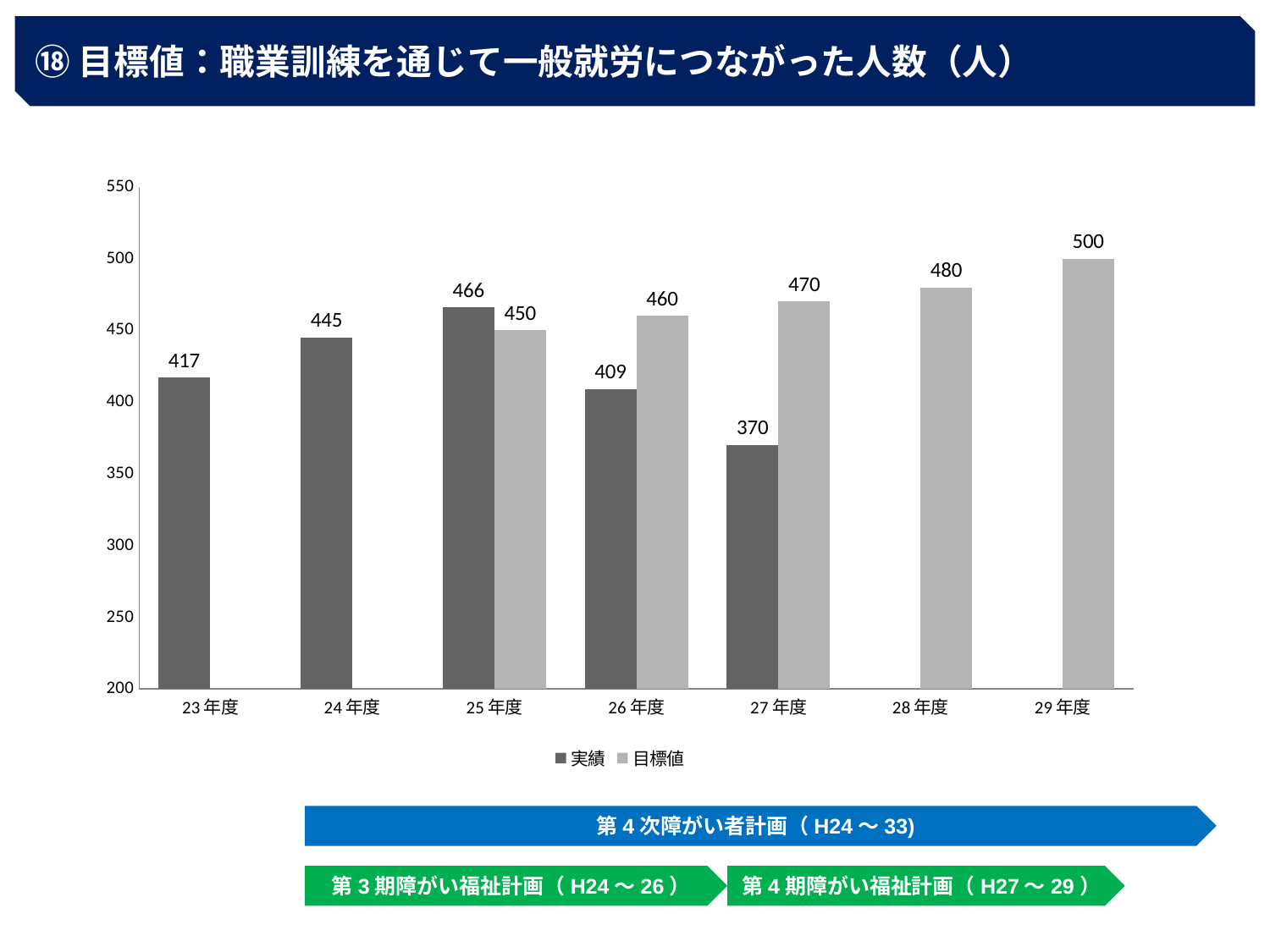

⑱目標値：職業訓練を通じて一般就労につながった人数（人）

### Chart

| Category | 実績 | 目標値 |
|---|---|---|
| 23年度 | 417.0 | None |
| 24年度 | 445.0 | None |
| 25年度 | 466.0 | 450.0 |
| 26年度 | 409.0 | 460.0 |
| 27年度 | 370.0 | 470.0 |
| 28年度 | None | 480.0 |
| 29年度 | None | 500.0 |
第4次障がい者計画（H24～33)
第3期障がい福祉計画（H24～26）
第4期障がい福祉計画（H27～29）